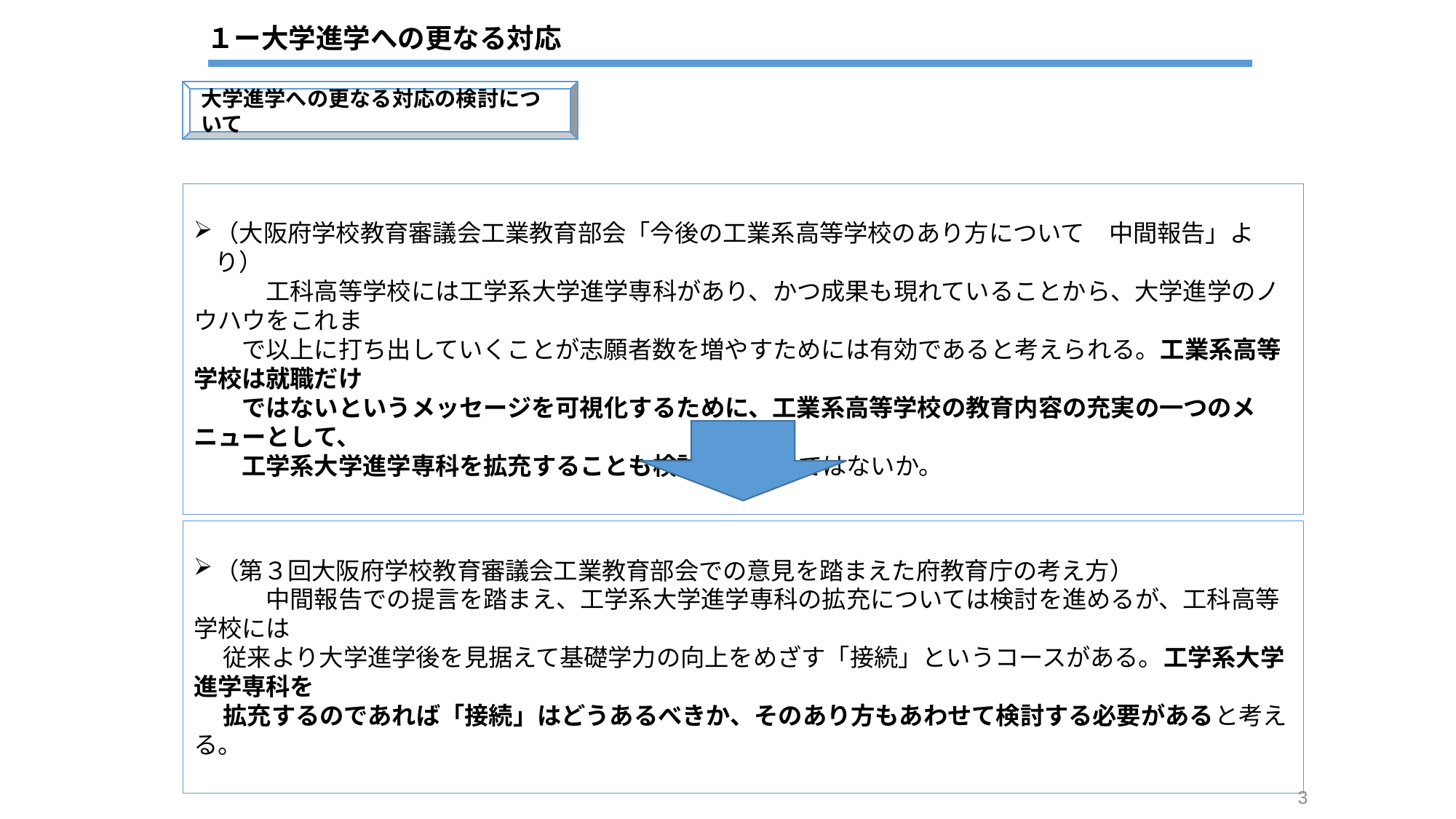

１ー大学進学への更なる対応
大学進学への更なる対応の検討について

（大阪府学校教育審議会工業教育部会「今後の工業系高等学校のあり方について　中間報告」より）
　　　工科高等学校には工学系大学進学専科があり、かつ成果も現れていることから、大学進学のノウハウをこれま
　　で以上に打ち出していくことが志願者数を増やすためには有効であると考えられる。工業系高等学校は就職だけ
　　ではないというメッセージを可視化するために、工業系高等学校の教育内容の充実の一つのメニューとして、
　　工学系大学進学専科を拡充することも検討するべきではないか。

（第３回大阪府学校教育審議会工業教育部会での意見を踏まえた府教育庁の考え方）
　　　中間報告での提言を踏まえ、工学系大学進学専科の拡充については検討を進めるが、工科高等学校には
　 従来より大学進学後を見据えて基礎学力の向上をめざす「接続」というコースがある。工学系大学進学専科を
　 拡充するのであれば「接続」はどうあるべきか、そのあり方もあわせて検討する必要があると考える。

3